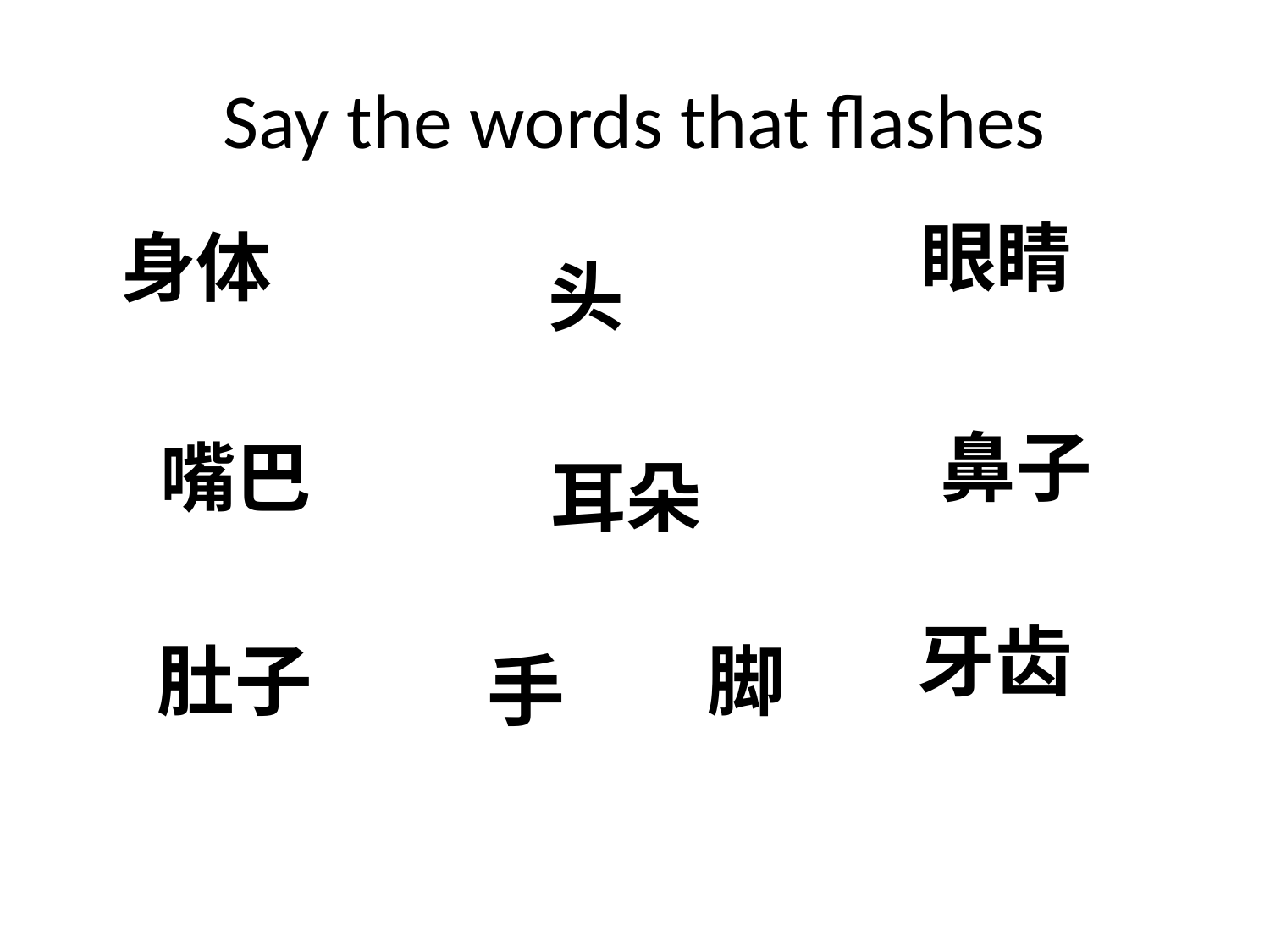

# Say the words that flashes
眼睛
身体
头
鼻子
嘴巴
耳朵
牙齿
肚子
脚
手